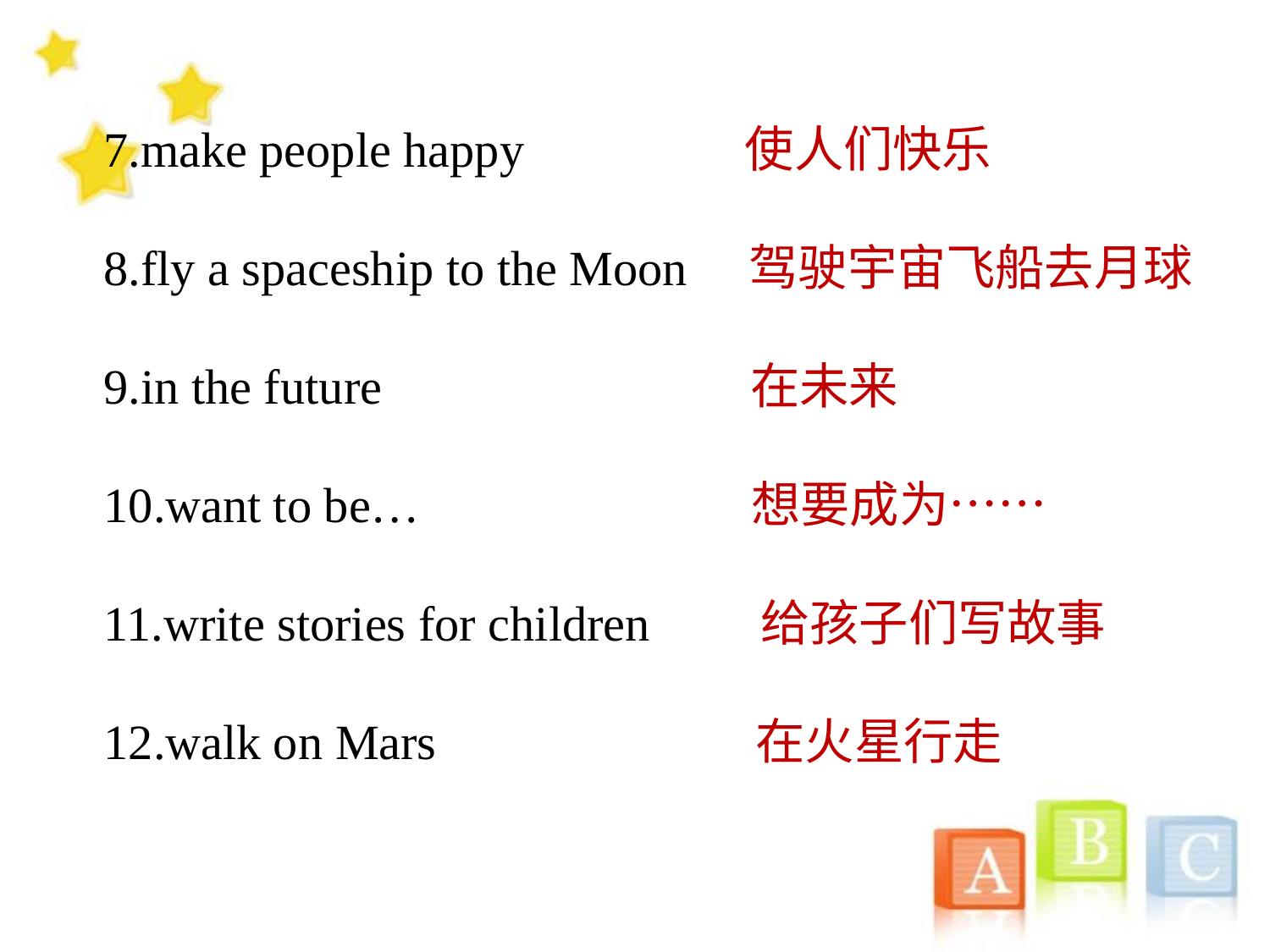

7.make people happy                 使人们快乐
8.fly a spaceship to the Moon    驾驶宇宙飞船去月球
9.in the future                             在未来
10.want to be…                          想要成为……
11.write stories for children        给孩子们写故事
12.walk on Mars                         在火星行走